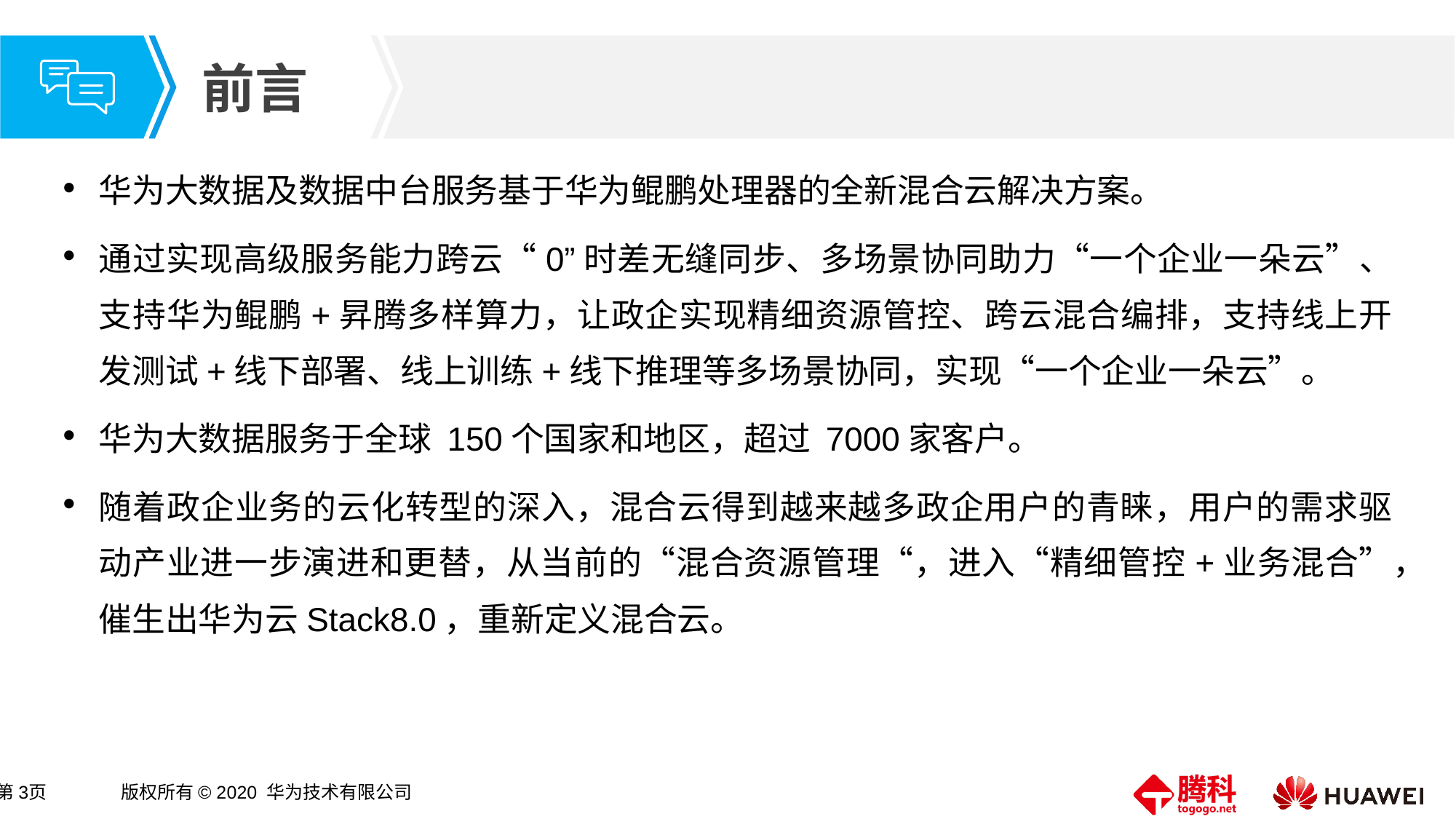

华为大数据及数据中台服务基于华为鲲鹏处理器的全新混合云解决方案。
通过实现高级服务能力跨云“0”时差无缝同步、多场景协同助力“一个企业一朵云”、支持华为鲲鹏+昇腾多样算力，让政企实现精细资源管控、跨云混合编排，支持线上开发测试+线下部署、线上训练+线下推理等多场景协同，实现“一个企业一朵云”。
华为大数据服务于全球 150个国家和地区，超过 7000家客户。
随着政企业务的云化转型的深入，混合云得到越来越多政企用户的青睐，用户的需求驱动产业进一步演进和更替，从当前的“混合资源管理“，进入“精细管控+业务混合”，催生出华为云Stack8.0，重新定义混合云。